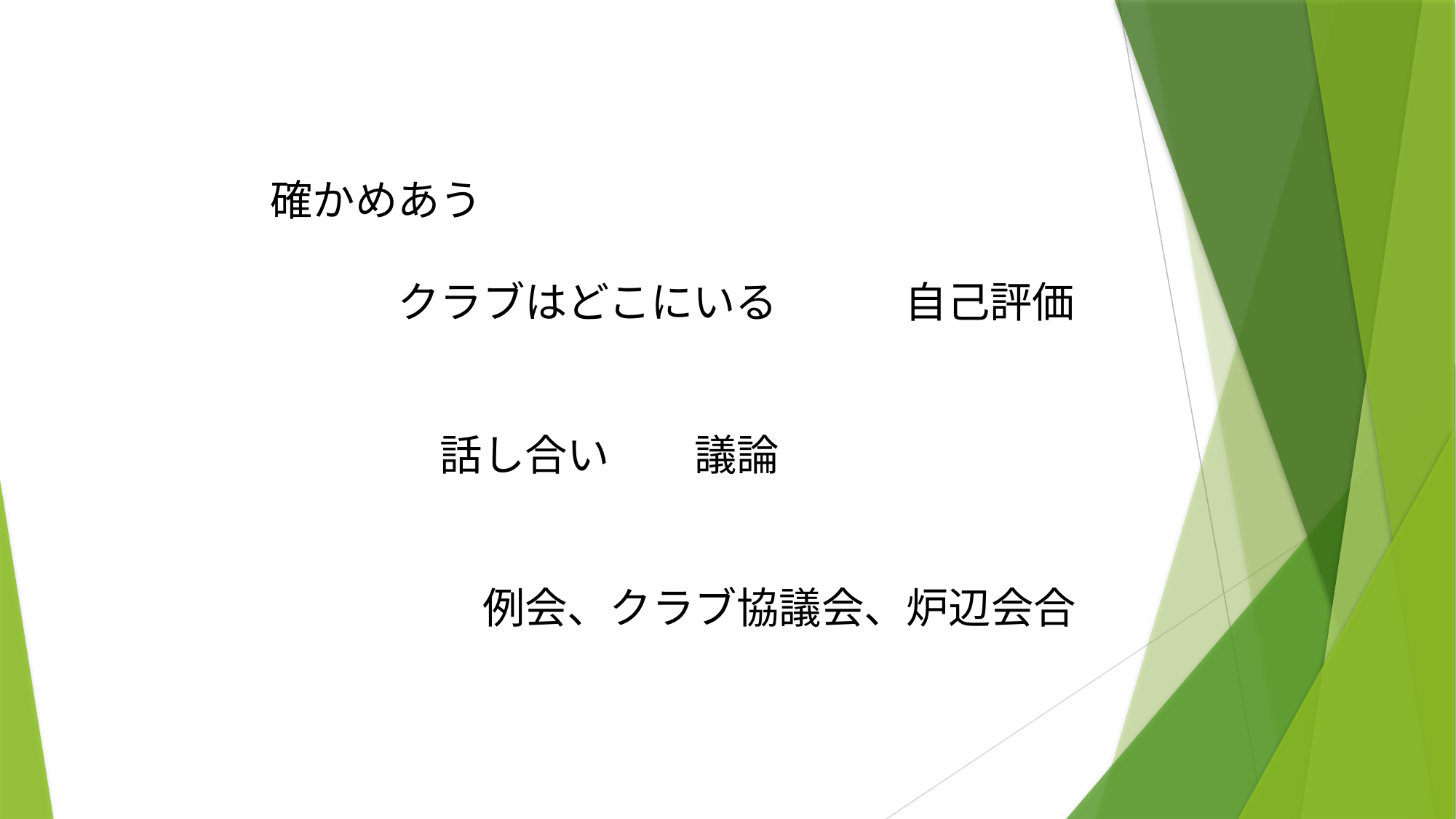

確かめあう

　　　クラブはどこにいる　　　自己評価

　　　　話し合い　　議論

　　　　　例会、クラブ協議会、炉辺会合